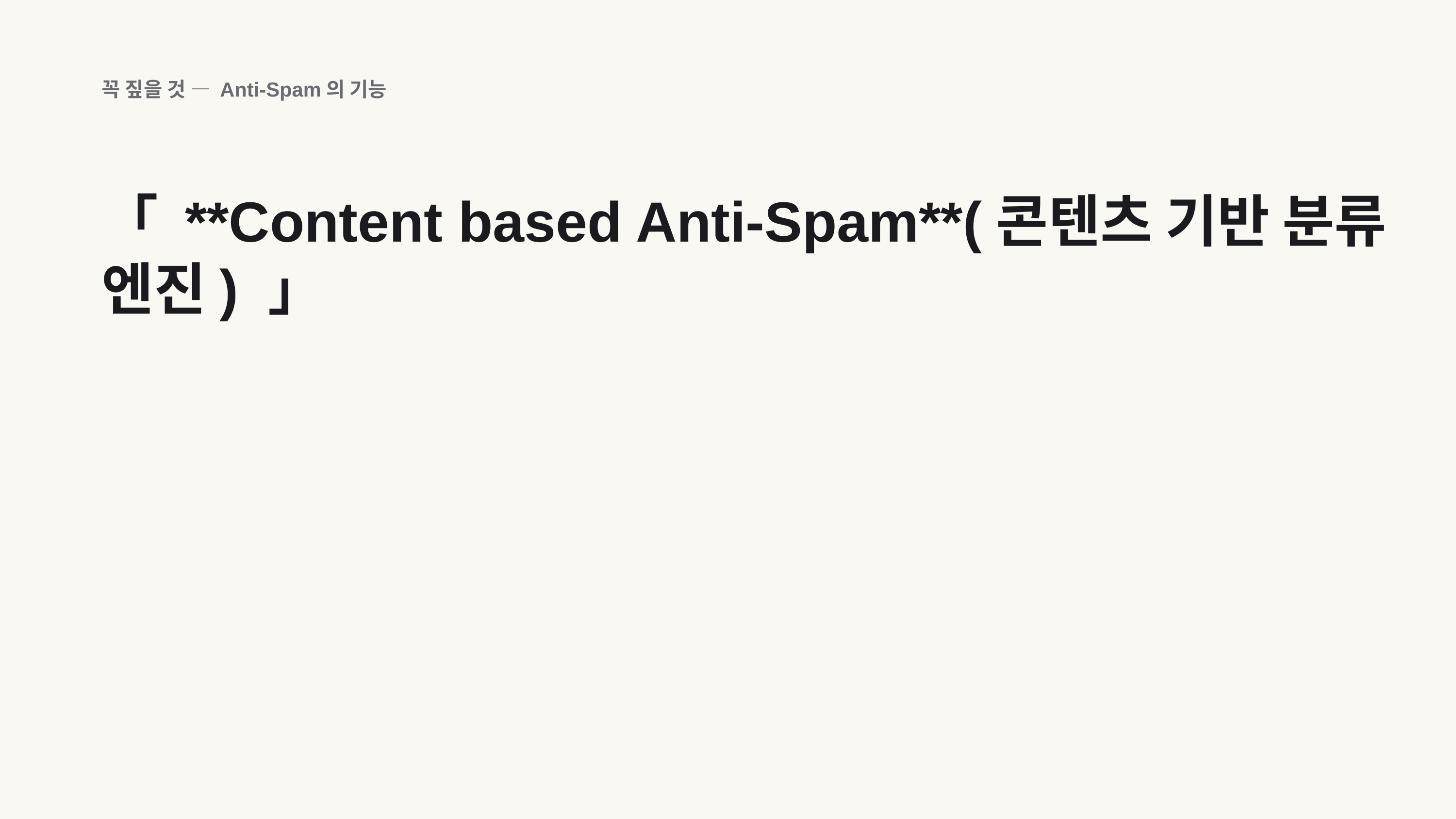

꼭 짚을 것 — Anti-Spam의 기능
「 **Content based Anti-Spam**(콘텐츠 기반 분류 엔진) 」